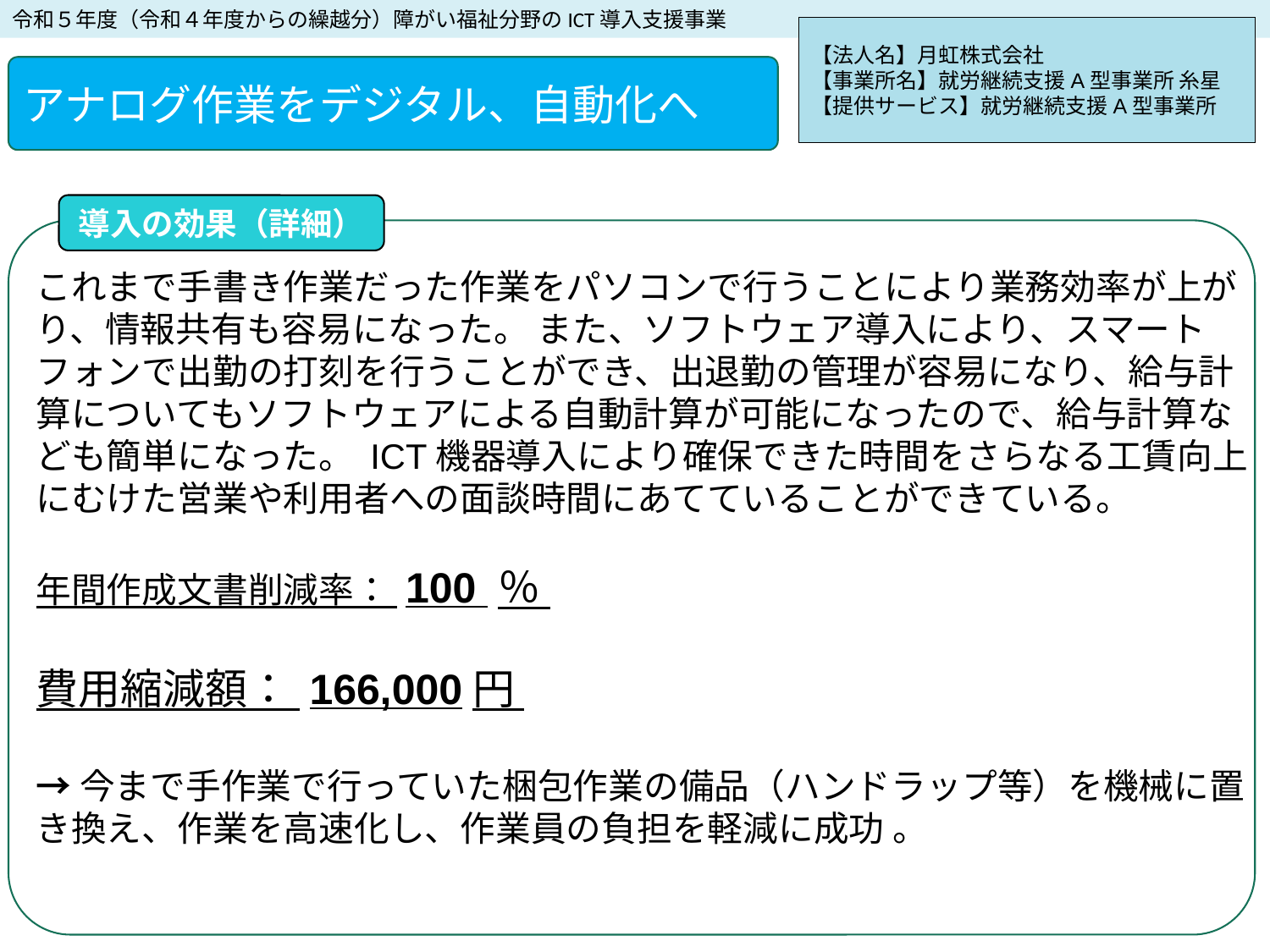

令和５年度（令和４年度からの繰越分）障がい福祉分野のICT導入支援事業
【法人名】月虹株式会社
【事業所名】就労継続支援A型事業所 糸星
【提供サービス】就労継続支援A型事業所
アナログ作業をデジタル、自動化へ
導入の効果（詳細）

これまで手書き作業だった作業をパソコンで行うことにより業務効率が上がり、情報共有も容易になった。 また、ソフトウェア導入により、スマートフォンで出勤の打刻を行うことができ、出退勤の管理が容易になり、給与計算についてもソフトウェアによる自動計算が可能になったので、給与計算なども簡単になった。 ICT機器導入により確保できた時間をさらなる工賃向上にむけた営業や利用者への面談時間にあてていることができている。

年間作成文書削減率： 100 ％

費用縮減額： 166,000円

→今まで手作業で行っていた梱包作業の備品（ハンドラップ等）を機械に置き換え、作業を高速化し、作業員の負担を軽減に成功 。